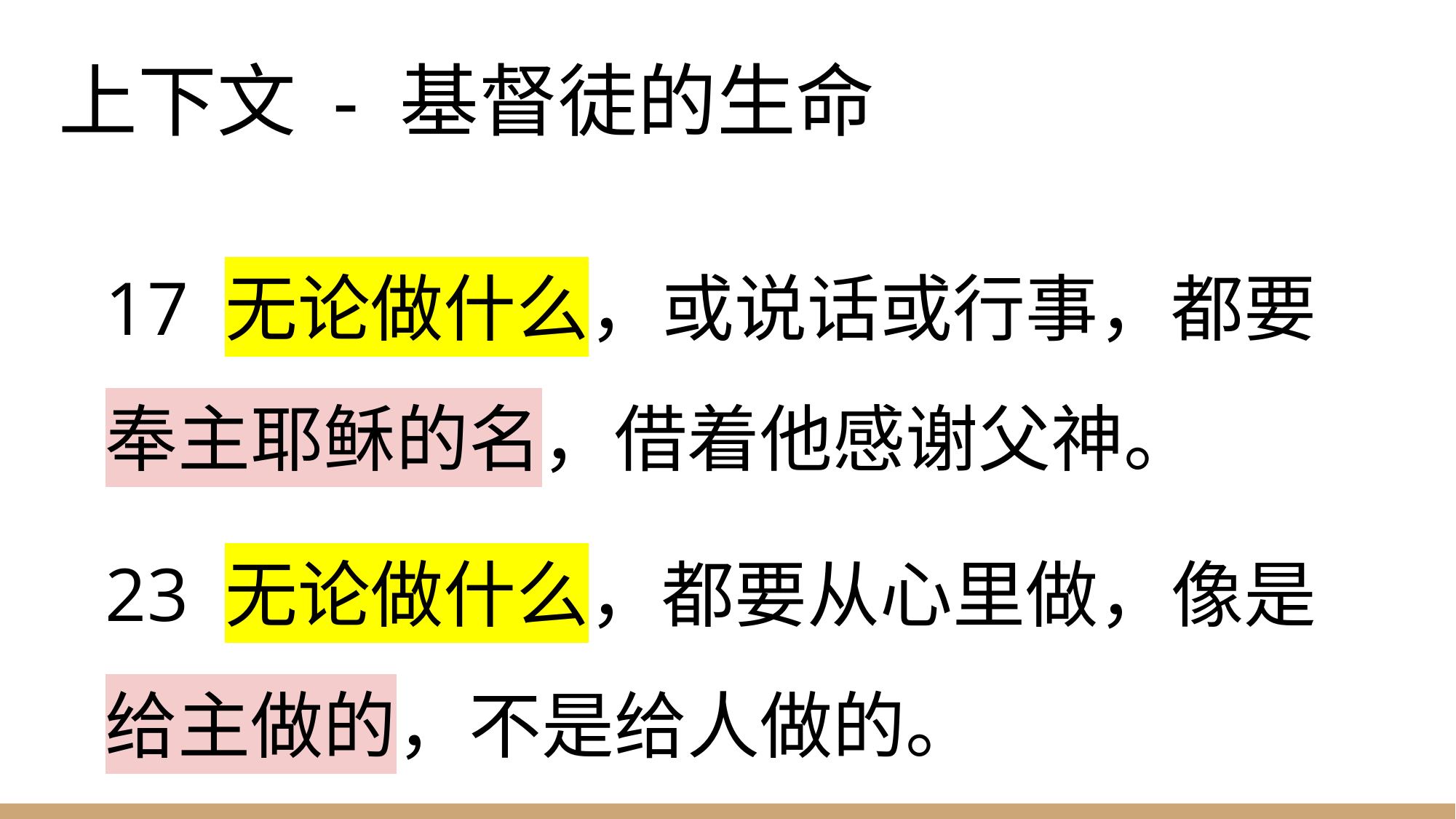

# 上下文 - 基督徒的生命
17 无论做什么，或说话或行事，都要奉主耶稣的名，借着他感谢父神。
23 无论做什么，都要从心里做，像是给主做的，不是给人做的。